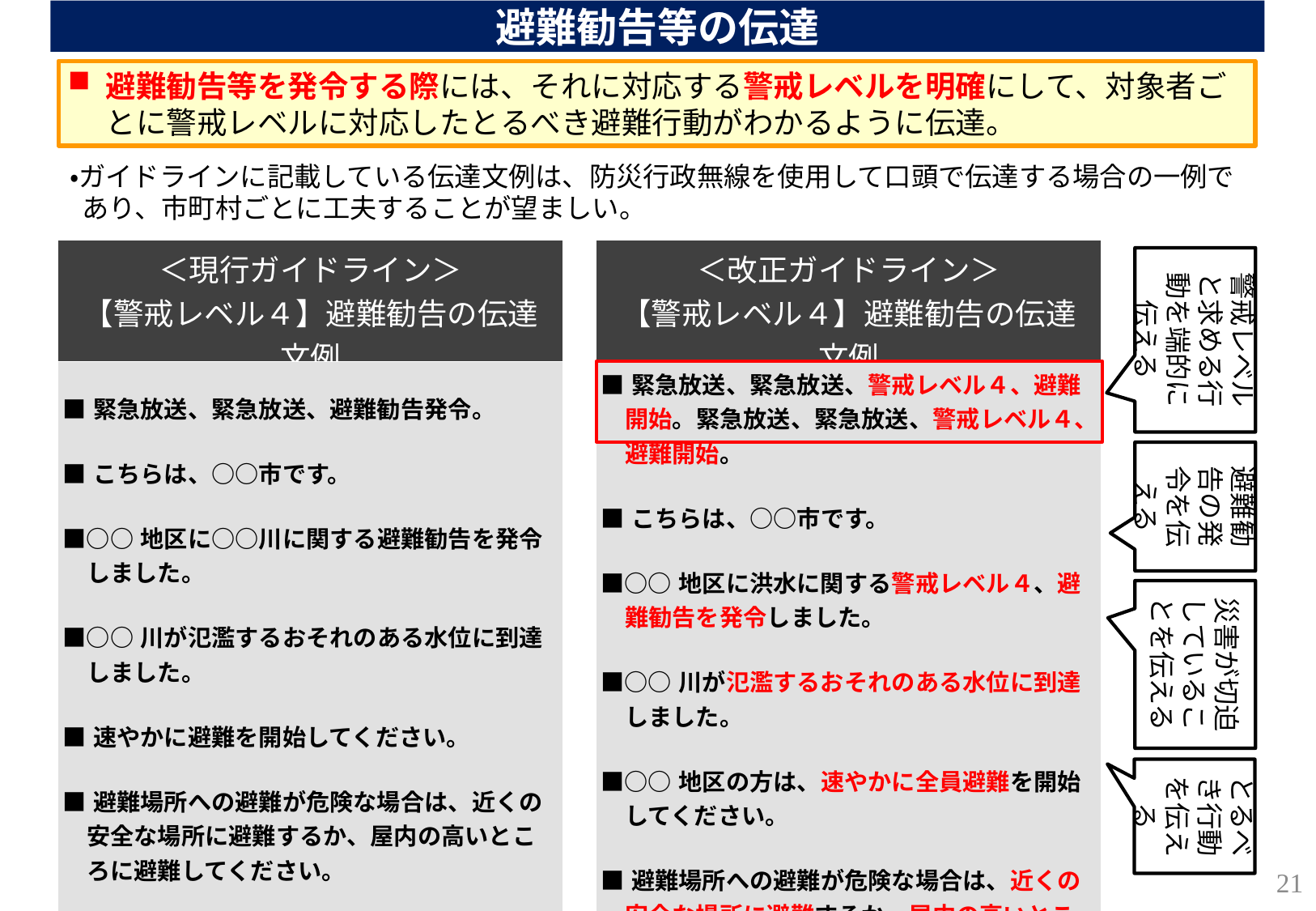

避難勧告等の伝達
避難勧告等を発令する際には、それに対応する警戒レベルを明確にして、対象者ごとに警戒レベルに対応したとるべき避難行動がわかるように伝達。
・ガイドラインに記載している伝達文例は、防災行政無線を使用して口頭で伝達する場合の一例であり、市町村ごとに工夫することが望ましい。
| ＜改正ガイドライン＞ 【警戒レベル４】避難勧告の伝達文例 |
| --- |
| ■緊急放送、緊急放送、警戒レベル４、避難開始。緊急放送、緊急放送、警戒レベル４、避難開始。 ■こちらは、○○市です。 ■○○地区に洪水に関する警戒レベル４、避難勧告を発令しました。 ■○○川が氾濫するおそれのある水位に到達しました。 ■○○地区の方は、速やかに全員避難を開始してください。 ■避難場所への避難が危険な場合は、近くの安全な場所に避難するか、屋内の高いところに避難してください。 |
| ＜現行ガイドライン＞ 【警戒レベル４】避難勧告の伝達文例 |
| --- |
| ■緊急放送、緊急放送、避難勧告発令。 ■こちらは、○○市です。 ■○○地区に○○川に関する避難勧告を発令しました。 ■○○川が氾濫するおそれのある水位に到達しました。 ■速やかに避難を開始してください。 ■避難場所への避難が危険な場合は、近くの安全な場所に避難するか、屋内の高いところに避難してください。 |
警戒レベルと求める行動を端的に伝える

避難勧告の発令を伝える
災害が切迫していることを伝える
とるべき行動を伝える
21